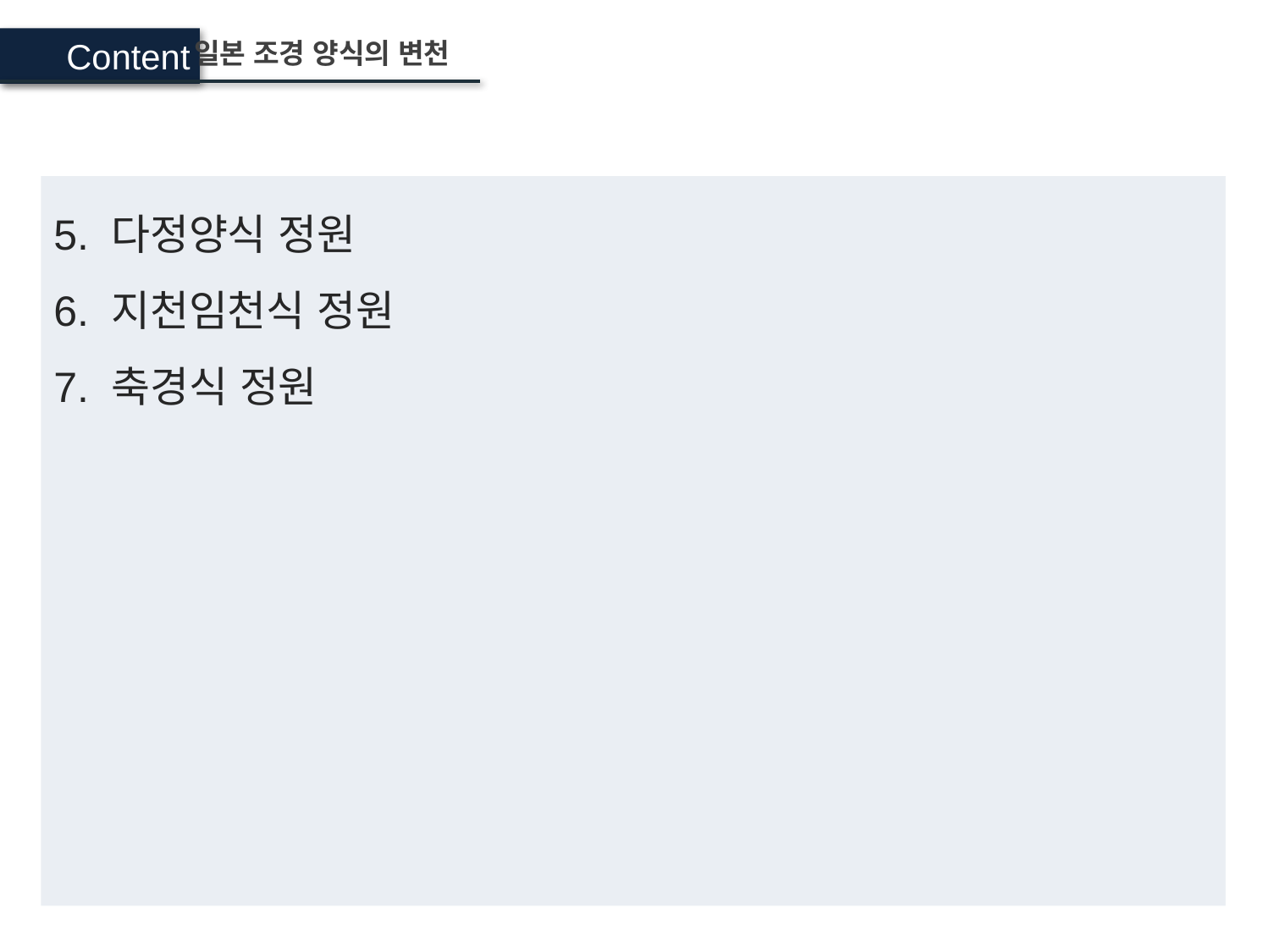

Content
일본 조경 양식의 변천
5. 다정양식 정원
6. 지천임천식 정원
7. 축경식 정원